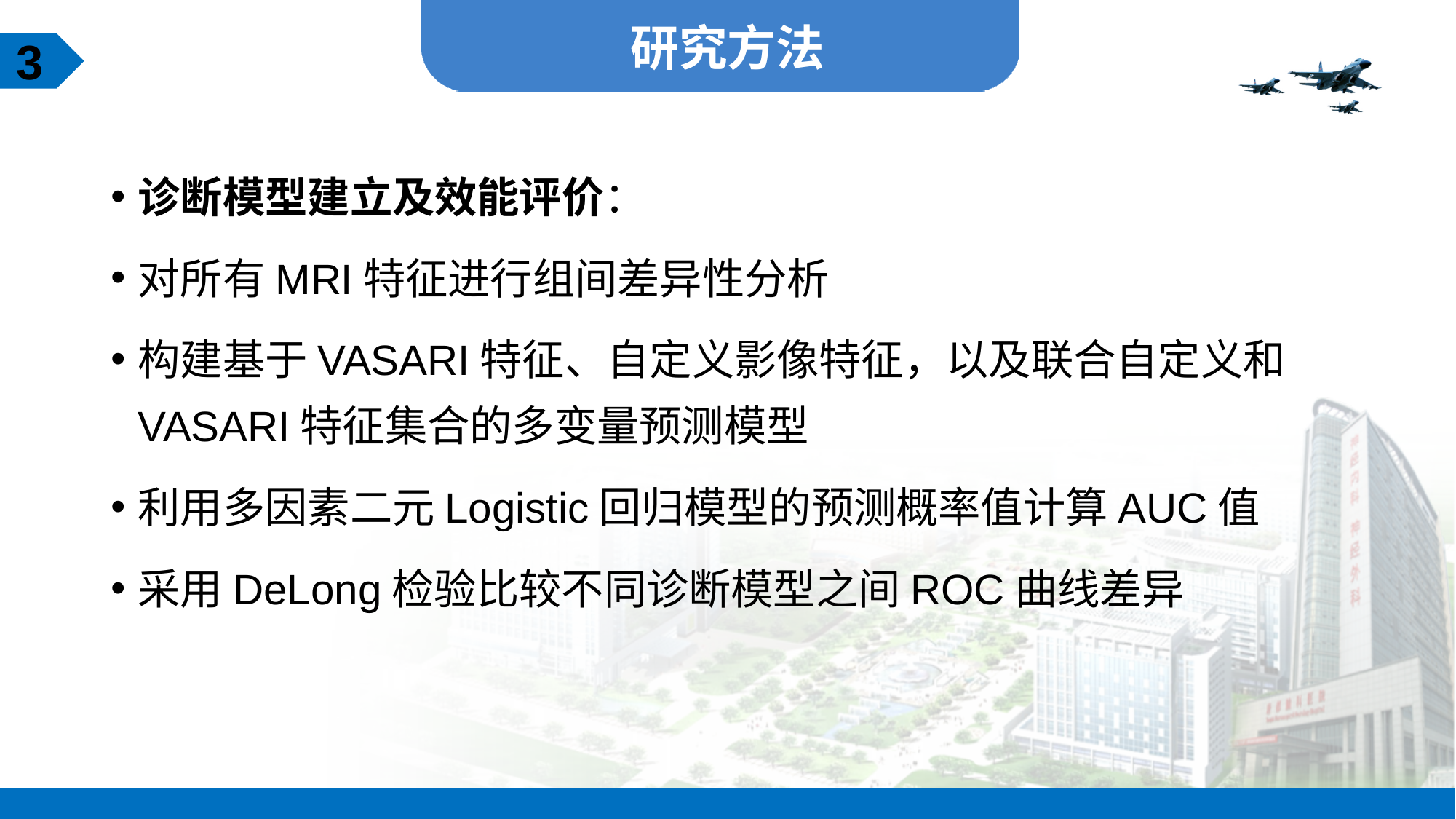

研究方法
3
诊断模型建立及效能评价：
对所有MRI特征进行组间差异性分析
构建基于VASARI特征、自定义影像特征，以及联合自定义和VASARI特征集合的多变量预测模型
利用多因素二元Logistic回归模型的预测概率值计算AUC值
采用DeLong检验比较不同诊断模型之间ROC曲线差异